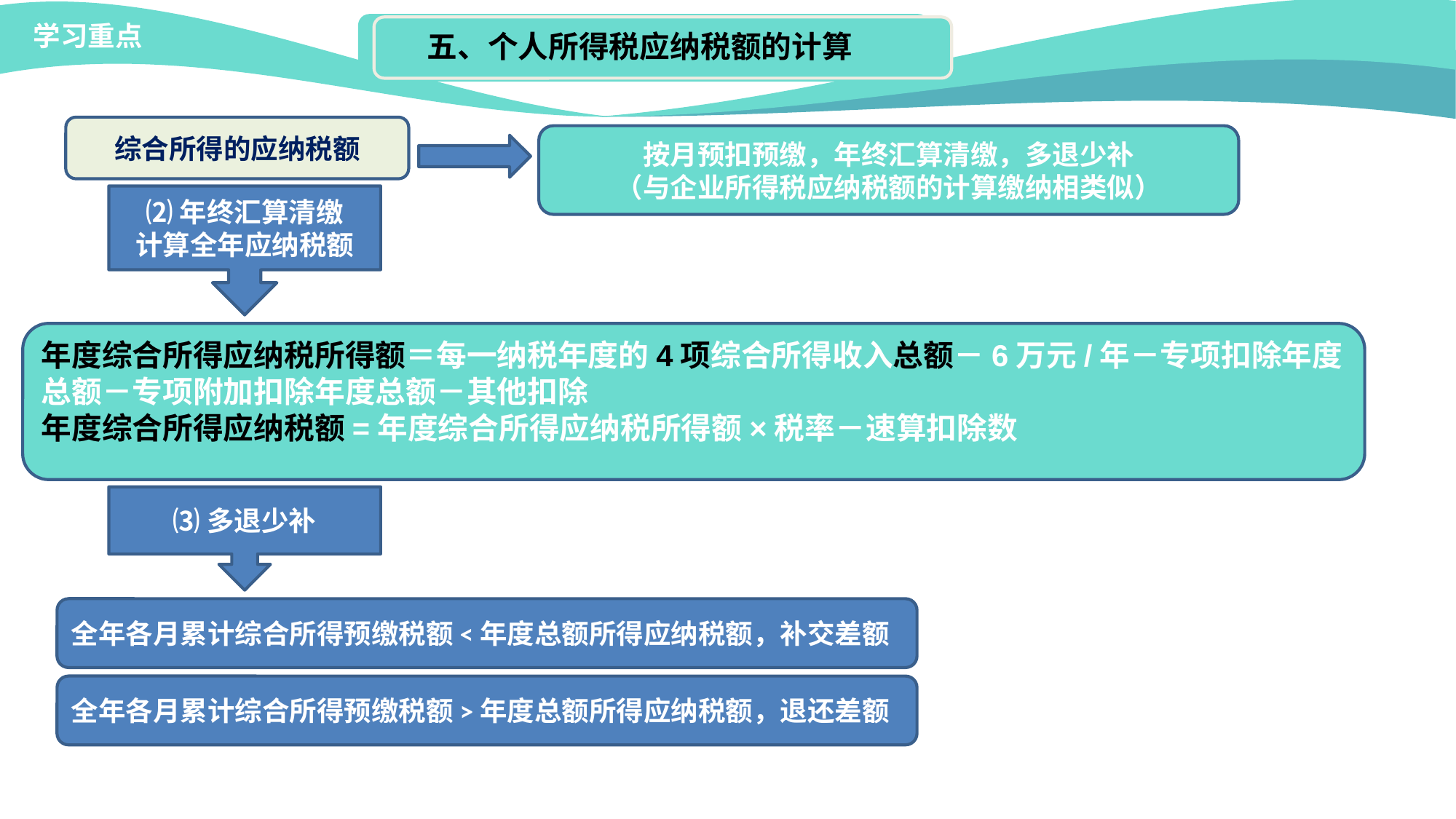

学习重点

五、个人所得税应纳税额的计算
综合所得的应纳税额
按月预扣预缴，年终汇算清缴，多退少补
（与企业所得税应纳税额的计算缴纳相类似）

⑵年终汇算清缴
计算全年应纳税额
年度综合所得应纳税所得额＝每一纳税年度的4项综合所得收入总额－6万元/年－专项扣除年度总额－专项附加扣除年度总额－其他扣除
年度综合所得应纳税额=年度综合所得应纳税所得额×税率－速算扣除数
⑶多退少补
全年各月累计综合所得预缴税额<年度总额所得应纳税额，补交差额
全年各月累计综合所得预缴税额>年度总额所得应纳税额，退还差额